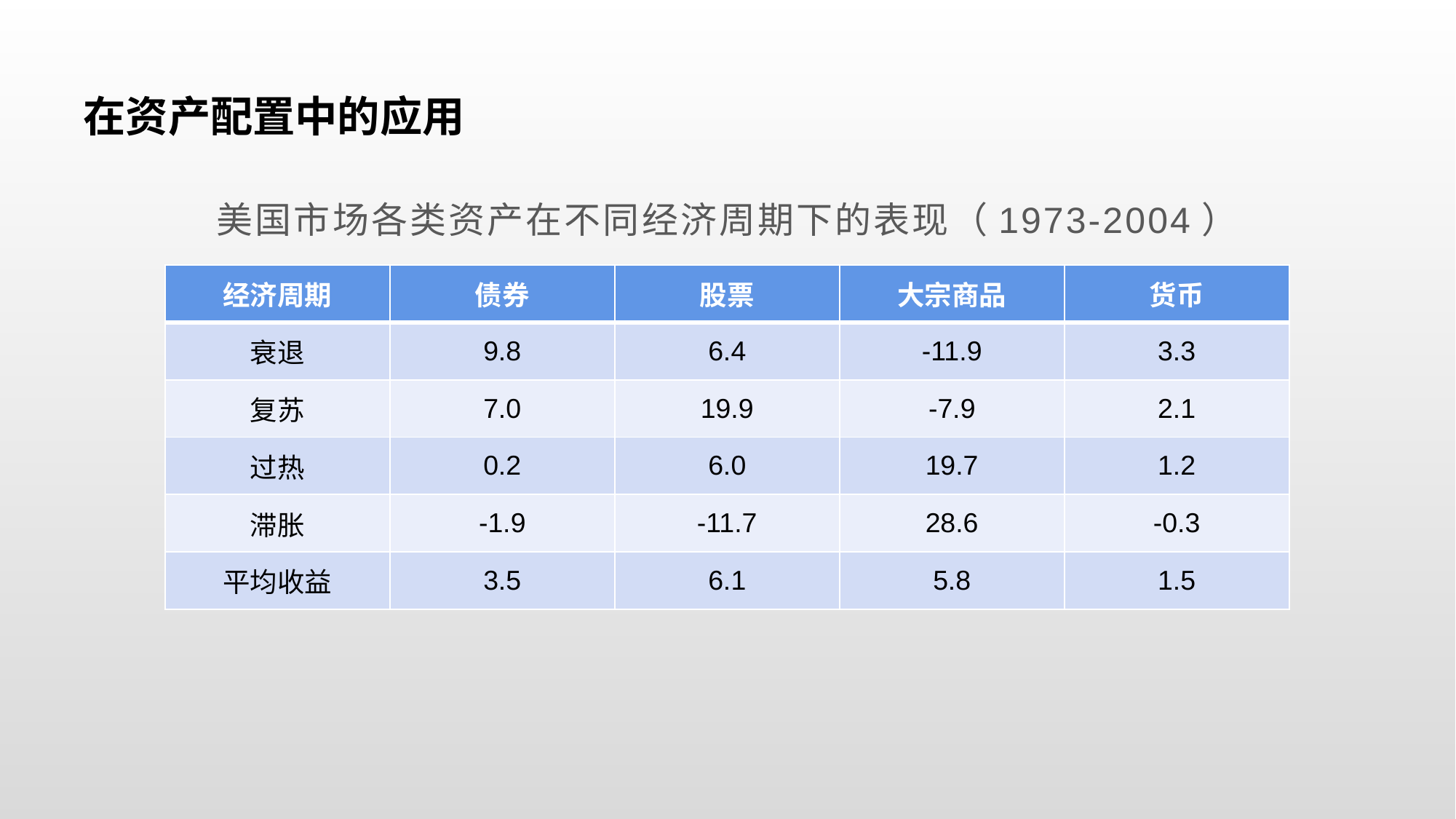

# 在资产配置中的应用
美国市场各类资产在不同经济周期下的表现（1973-2004）
| 经济周期 | 债券 | 股票 | 大宗商品 | 货币 |
| --- | --- | --- | --- | --- |
| 衰退 | 9.8 | 6.4 | -11.9 | 3.3 |
| 复苏 | 7.0 | 19.9 | -7.9 | 2.1 |
| 过热 | 0.2 | 6.0 | 19.7 | 1.2 |
| 滞胀 | -1.9 | -11.7 | 28.6 | -0.3 |
| 平均收益 | 3.5 | 6.1 | 5.8 | 1.5 |